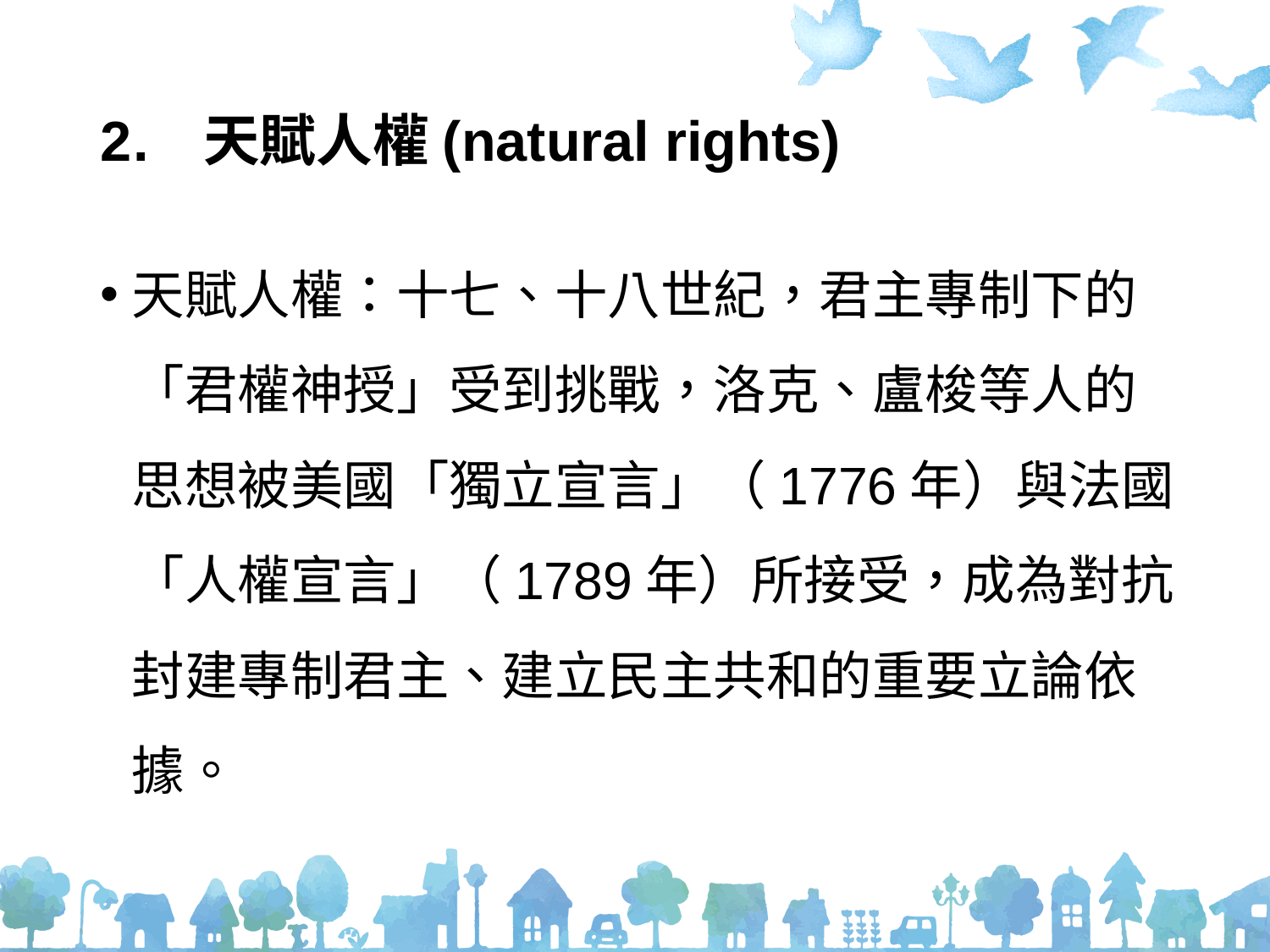

# 天賦人權(natural rights)
天賦人權：十七、十八世紀，君主專制下的「君權神授」受到挑戰，洛克、盧梭等人的思想被美國「獨立宣言」（1776年）與法國「人權宣言」（1789年）所接受，成為對抗封建專制君主、建立民主共和的重要立論依據。